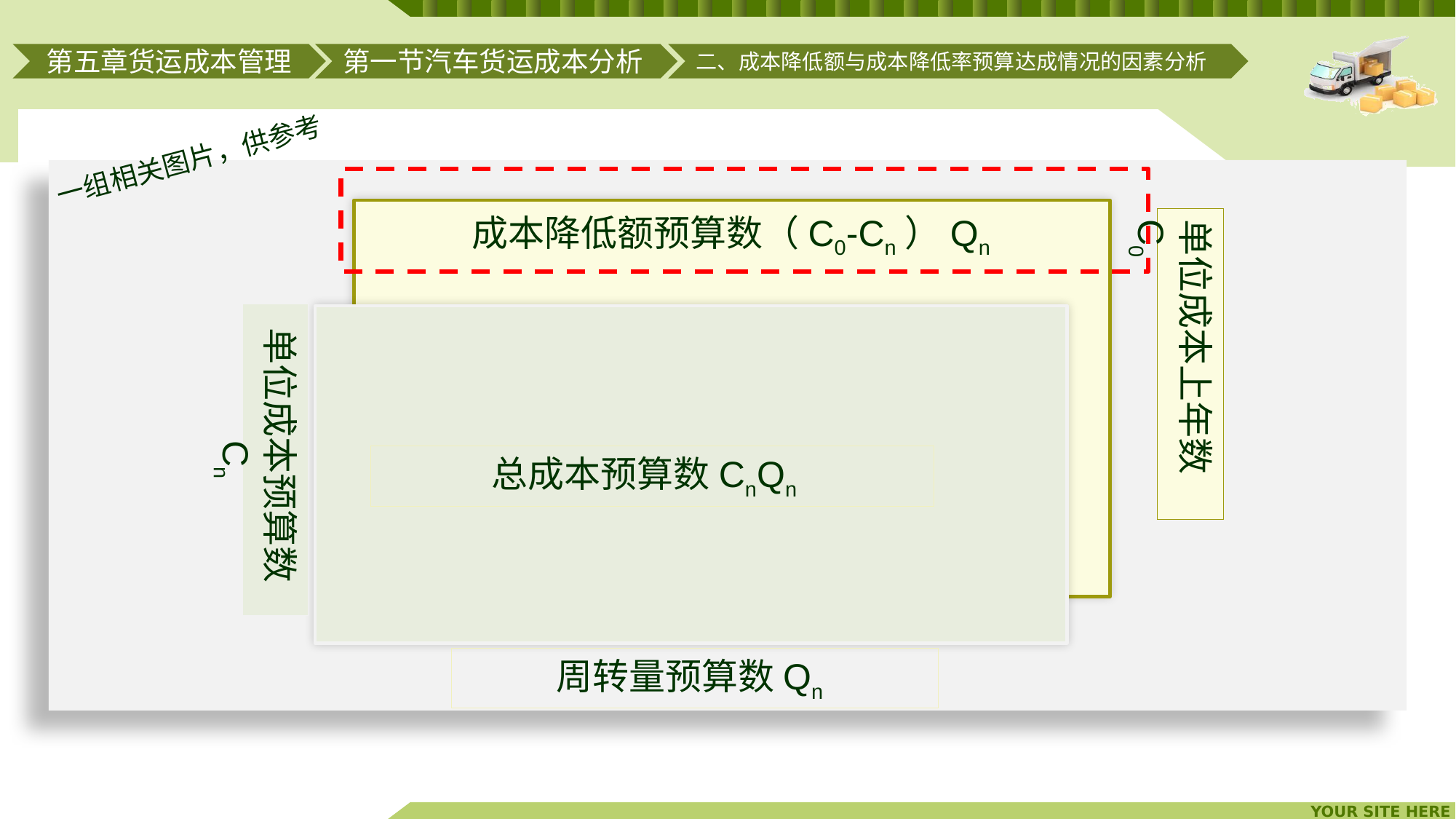

第一节汽车货运成本分析
二、成本降低额与成本降低率预算达成情况的因素分析
第五章货运成本管理
一组相关图片，供参考

单位成本上年数C0
成本降低额预算数（C0-Cn）Qn
单位成本预算数Cn

总成本预算数CnQn
周转量预算数Qn